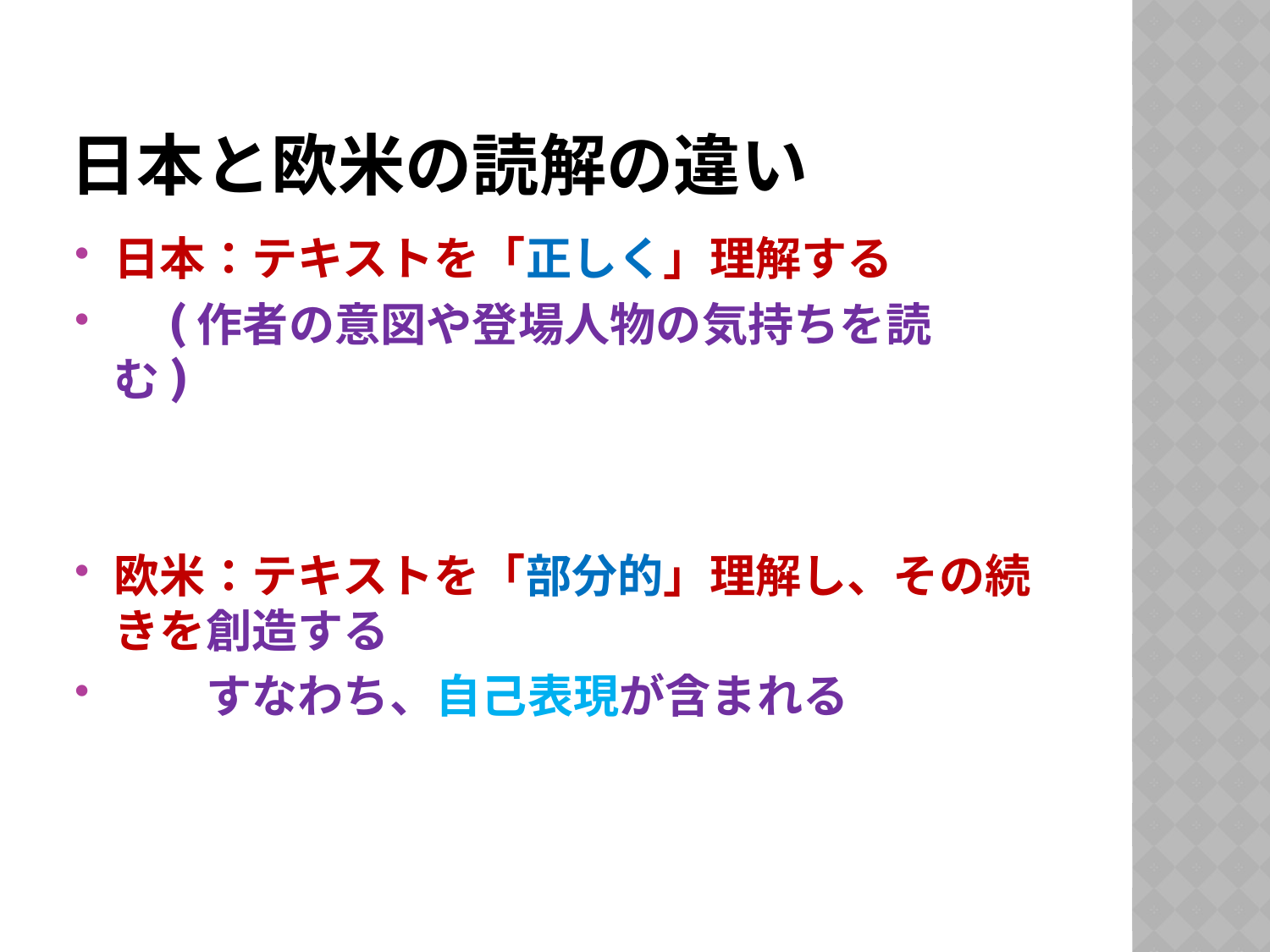

# 日本と欧米の読解の違い
日本：テキストを「正しく」理解する
　(作者の意図や登場人物の気持ちを読む)

欧米：テキストを「部分的」理解し、その続きを創造する
　　すなわち、自己表現が含まれる